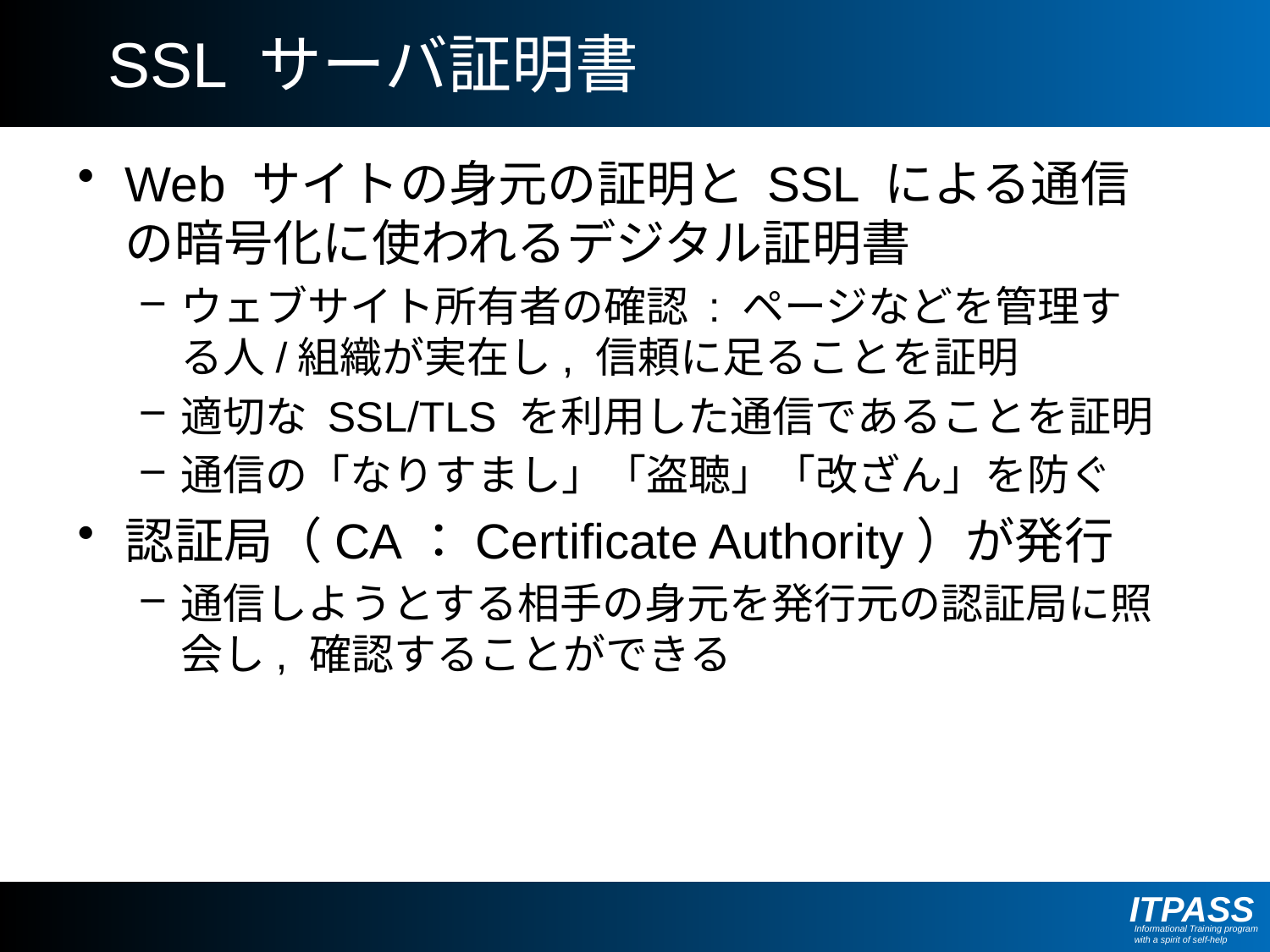

# SSL サーバ証明書
Web サイトの身元の証明と SSL による通信の暗号化に使われるデジタル証明書
ウェブサイト所有者の確認 : ページなどを管理する人/組織が実在し, 信頼に足ることを証明
適切な SSL/TLS を利用した通信であることを証明
通信の「なりすまし」「盗聴」「改ざん」を防ぐ
認証局（CA：Certificate Authority）が発行
通信しようとする相手の身元を発行元の認証局に照会し, 確認することができる